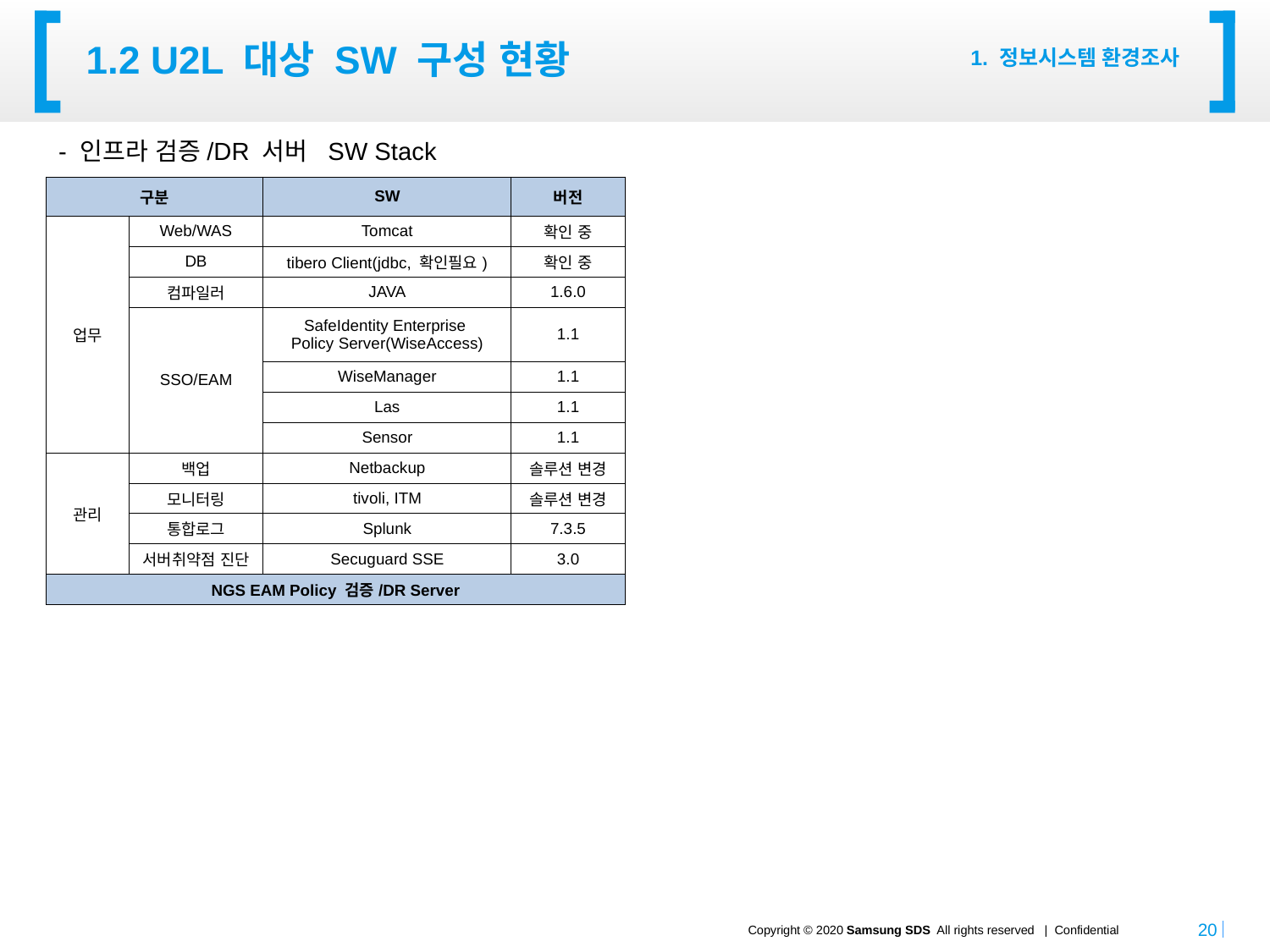

# 1.2 U2L 대상 SW 구성 현황
1. 정보시스템 환경조사
- 인프라 검증/DR 서버  SW Stack
| 구분 |  | SW | 버전 |
| --- | --- | --- | --- |
| 업무 | Web/WAS | Tomcat | 확인 중 |
|  | DB | tibero Client(jdbc, 확인필요) | 확인 중 |
|  | 컴파일러 | JAVA | 1.6.0 |
|  | SSO/EAM | SafeIdentity Enterprise Policy Server(WiseAccess) | 1.1 |
|  |  | WiseManager | 1.1 |
|  |  | Las | 1.1 |
|  |  | Sensor | 1.1 |
| 관리 | 백업 | Netbackup | 솔루션 변경 |
|  | 모니터링 | tivoli, ITM | 솔루션 변경 |
|  | 통합로그 | Splunk | 7.3.5 |
|  | 서버취약점 진단 | Secuguard SSE | 3.0 |
| NGS EAM Policy 검증/DR Server |  |  |  |